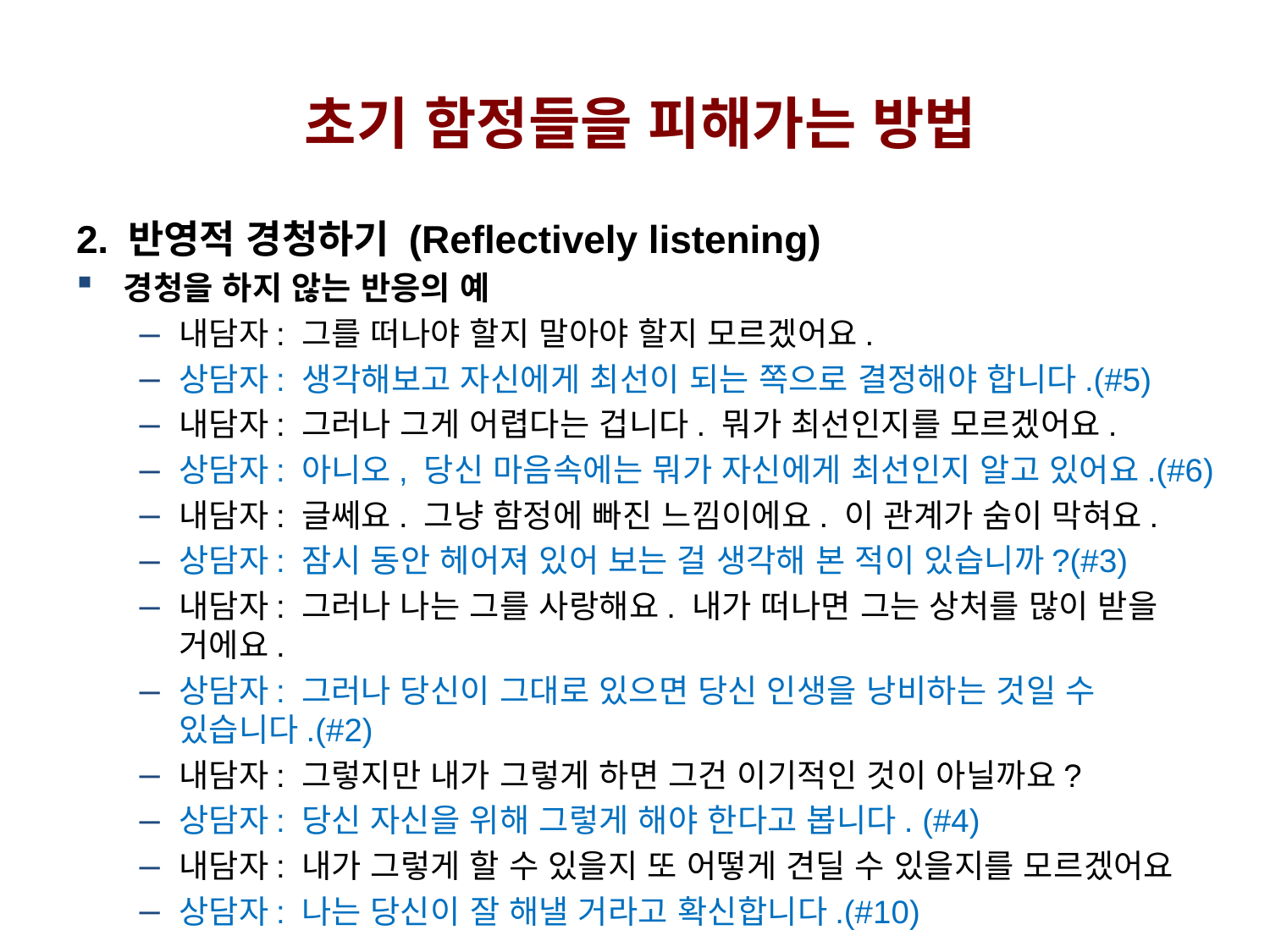

초기 함정들을 피해가는 방법
2. 반영적 경청하기 (Reflectively listening)
경청을 하지 않는 반응의 예
내담자: 그를 떠나야 할지 말아야 할지 모르겠어요.
상담자: 생각해보고 자신에게 최선이 되는 쪽으로 결정해야 합니다.(#5)
내담자: 그러나 그게 어렵다는 겁니다. 뭐가 최선인지를 모르겠어요.
상담자: 아니오, 당신 마음속에는 뭐가 자신에게 최선인지 알고 있어요.(#6)
내담자: 글쎄요. 그냥 함정에 빠진 느낌이에요. 이 관계가 숨이 막혀요.
상담자: 잠시 동안 헤어져 있어 보는 걸 생각해 본 적이 있습니까?(#3)
내담자: 그러나 나는 그를 사랑해요. 내가 떠나면 그는 상처를 많이 받을 거에요.
상담자: 그러나 당신이 그대로 있으면 당신 인생을 낭비하는 것일 수 있습니다.(#2)
내담자: 그렇지만 내가 그렇게 하면 그건 이기적인 것이 아닐까요?
상담자: 당신 자신을 위해 그렇게 해야 한다고 봅니다. (#4)
내담자: 내가 그렇게 할 수 있을지 또 어떻게 견딜 수 있을지를 모르겠어요
상담자: 나는 당신이 잘 해낼 거라고 확신합니다.(#10)